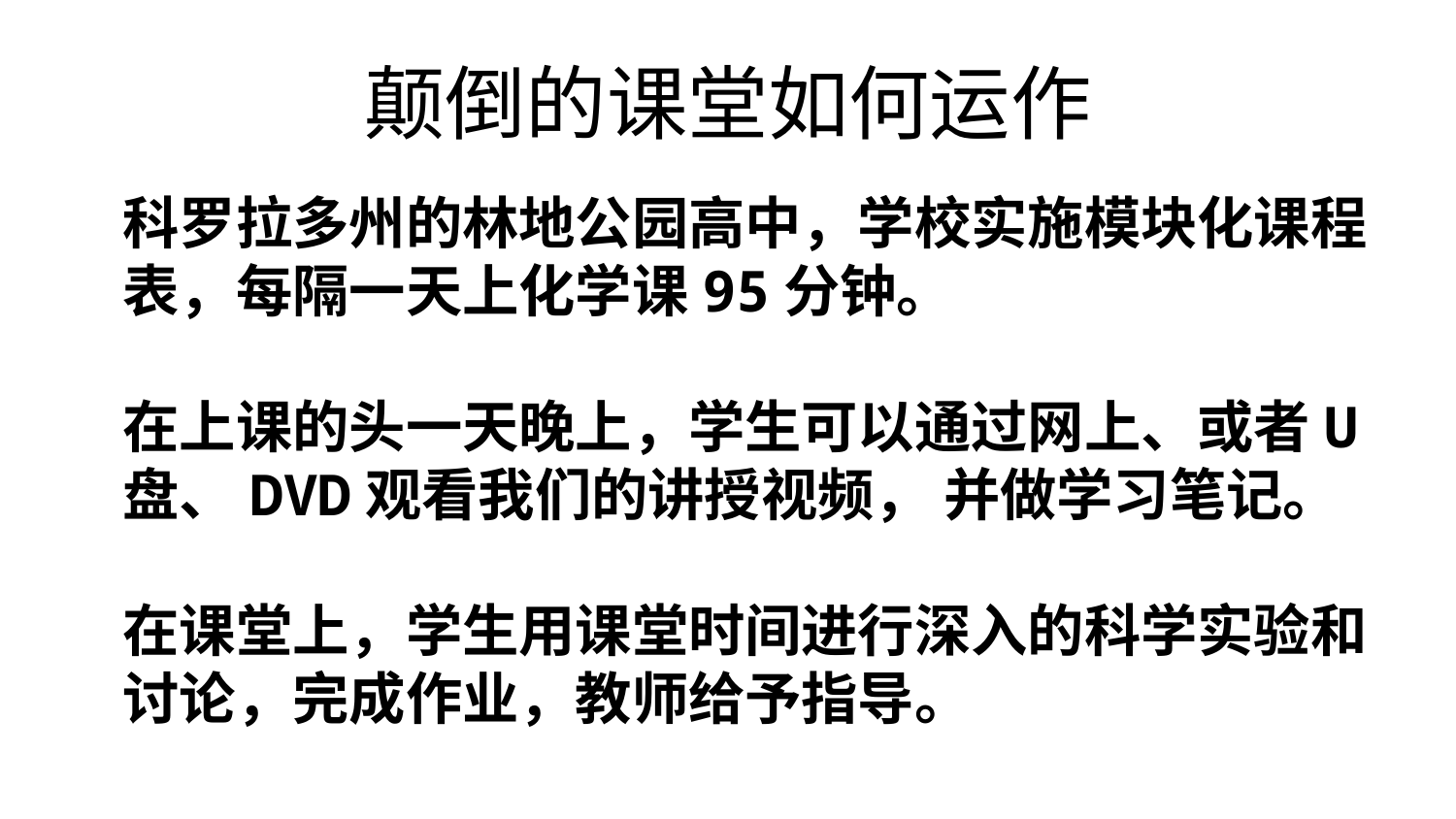

# 颠倒的课堂如何运作
科罗拉多州的林地公园高中，学校实施模块化课程表，每隔一天上化学课95分钟。

在上课的头一天晚上，学生可以通过网上、或者U盘、DVD观看我们的讲授视频， 并做学习笔记。

在课堂上，学生用课堂时间进行深入的科学实验和讨论，完成作业，教师给予指导。